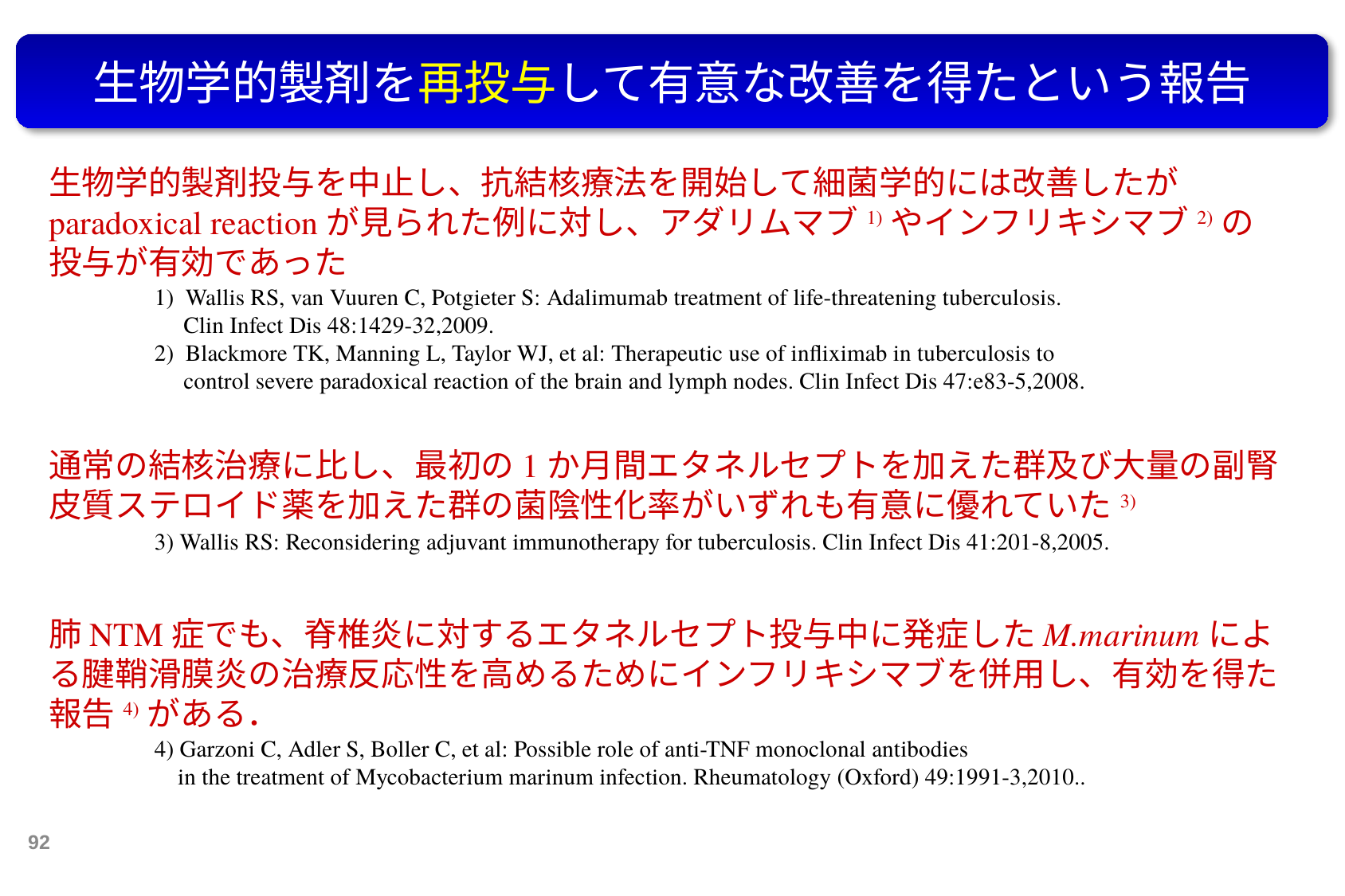

生物学的製剤を再投与して有意な改善を得たという報告
生物学的製剤投与を中止し、抗結核療法を開始して細菌学的には改善したがparadoxical reactionが見られた例に対し、アダリムマブ1)やインフリキシマブ2)の投与が有効であった
1)  Wallis RS, van Vuuren C, Potgieter S: Adalimumab treatment of life-threatening tuberculosis.
     Clin Infect Dis 48:1429-32,2009.
2)  Blackmore TK, Manning L, Taylor WJ, et al: Therapeutic use of infliximab in tuberculosis to
     control severe paradoxical reaction of the brain and lymph nodes. Clin Infect Dis 47:e83-5,2008.
通常の結核治療に比し、最初の1か月間エタネルセプトを加えた群及び大量の副腎皮質ステロイド薬を加えた群の菌陰性化率がいずれも有意に優れていた3)
3) Wallis RS: Reconsidering adjuvant immunotherapy for tuberculosis. Clin Infect Dis 41:201-8,2005.
肺NTM症でも、脊椎炎に対するエタネルセプト投与中に発症したM.marinumによる腱鞘滑膜炎の治療反応性を高めるためにインフリキシマブを併用し、有効を得た報告4)がある．
4) Garzoni C, Adler S, Boller C, et al: Possible role of anti-TNF monoclonal antibodies
    in the treatment of Mycobacterium marinum infection. Rheumatology (Oxford) 49:1991-3,2010..
92